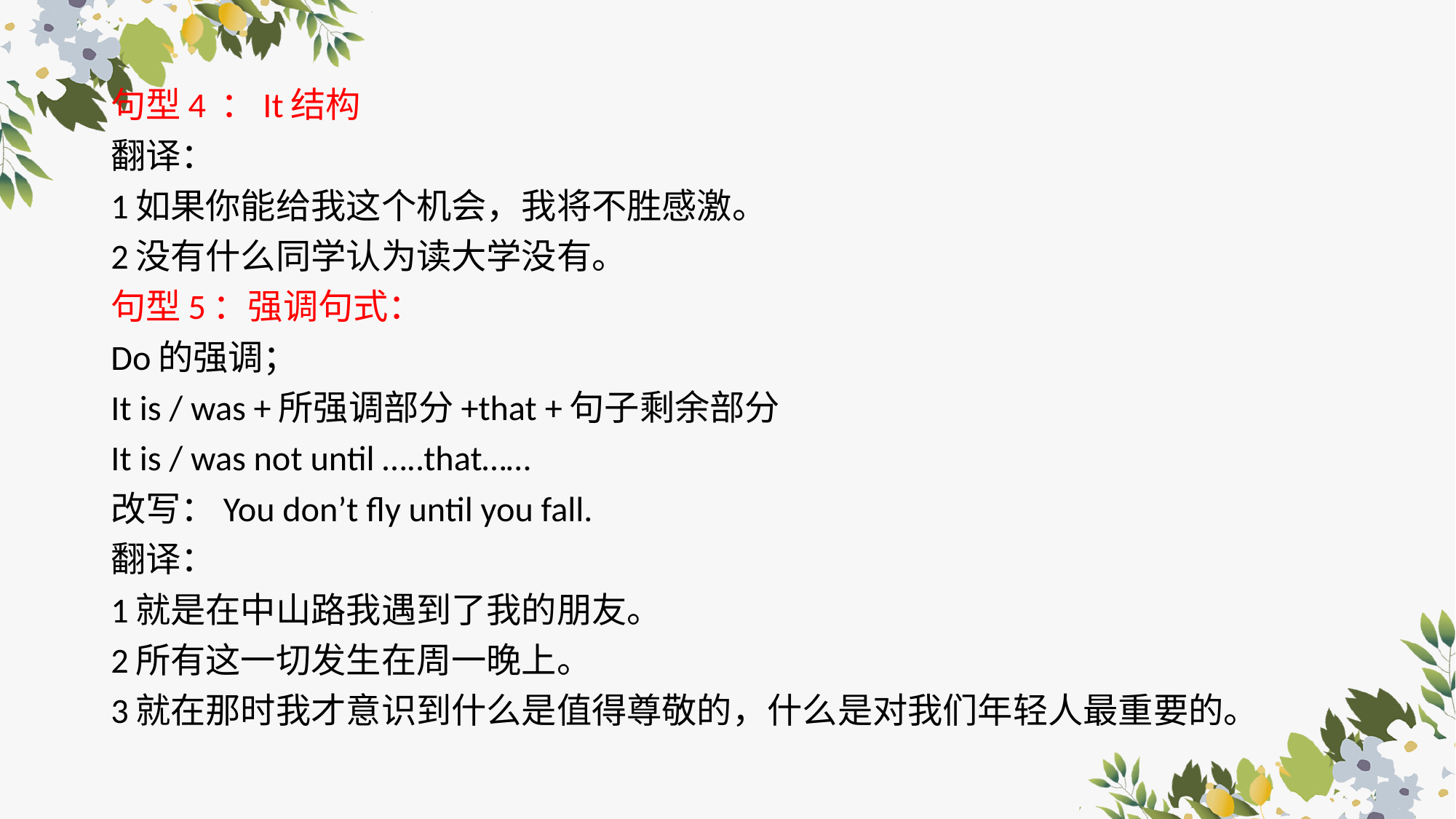

#
句型4 ：It结构
翻译：
1如果你能给我这个机会，我将不胜感激。
2没有什么同学认为读大学没有。
句型5：强调句式：
Do的强调；
It is / was +所强调部分+that +句子剩余部分
It is / was not until …..that……
改写：You don’t fly until you fall.
翻译：
1就是在中山路我遇到了我的朋友。
2所有这一切发生在周一晚上。
3就在那时我才意识到什么是值得尊敬的，什么是对我们年轻人最重要的。